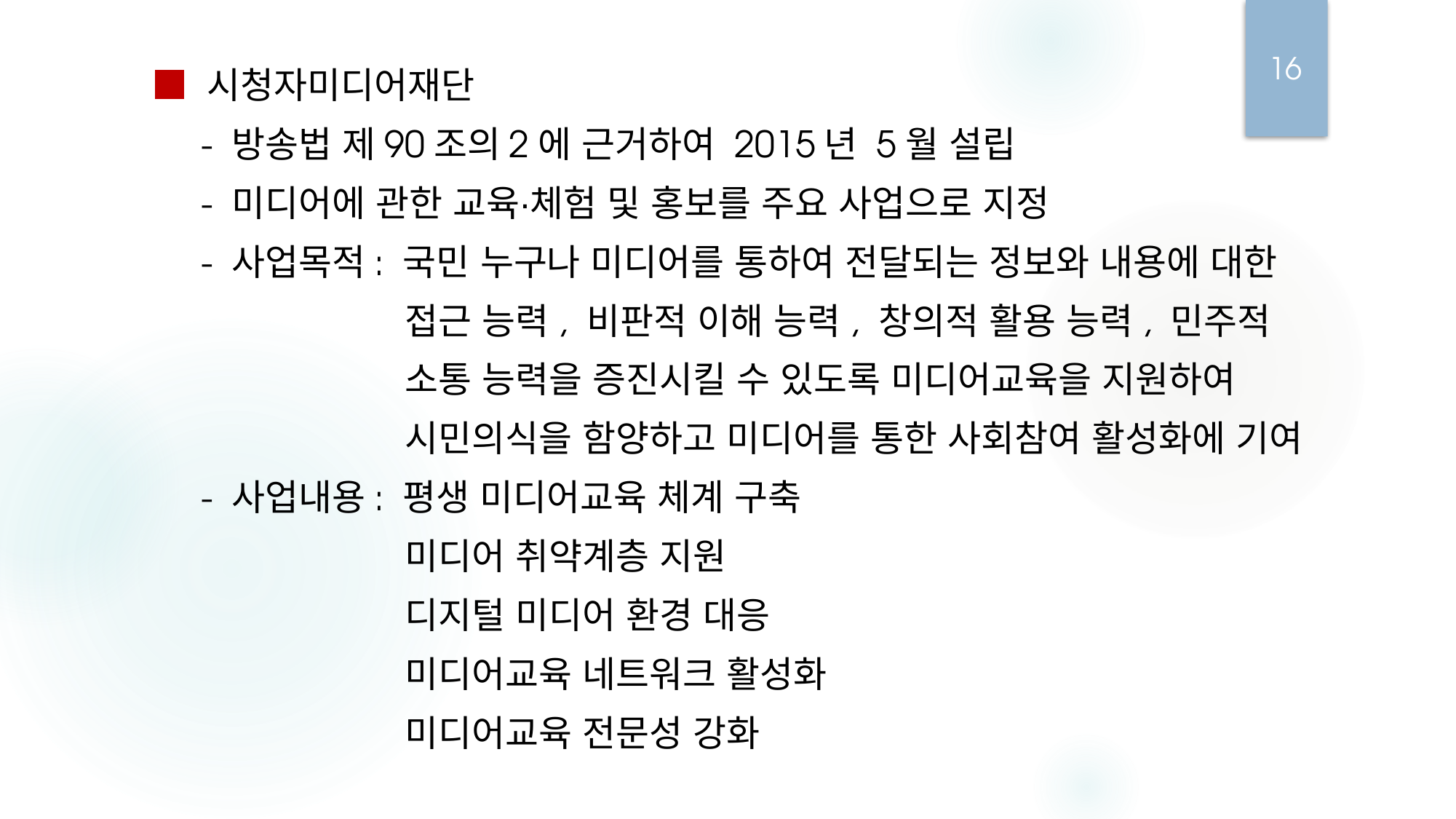

16
    ■ 시청자미디어재단
         - 방송법 제90조의2에 근거하여 2015년 5월 설립
         - 미디어에 관한 교육∙체험 및 홍보를 주요 사업으로 지정
         - 사업목적: 국민 누구나 미디어를 통하여 전달되는 정보와 내용에 대한
                            접근 능력, 비판적 이해 능력, 창의적 활용 능력, 민주적
                            소통 능력을 증진시킬 수 있도록 미디어교육을 지원하여
                            시민의식을 함양하고 미디어를 통한 사회참여 활성화에 기여
         - 사업내용: 평생 미디어교육 체계 구축
                            미디어 취약계층 지원
                            디지털 미디어 환경 대응
                            미디어교육 네트워크 활성화
                            미디어교육 전문성 강화